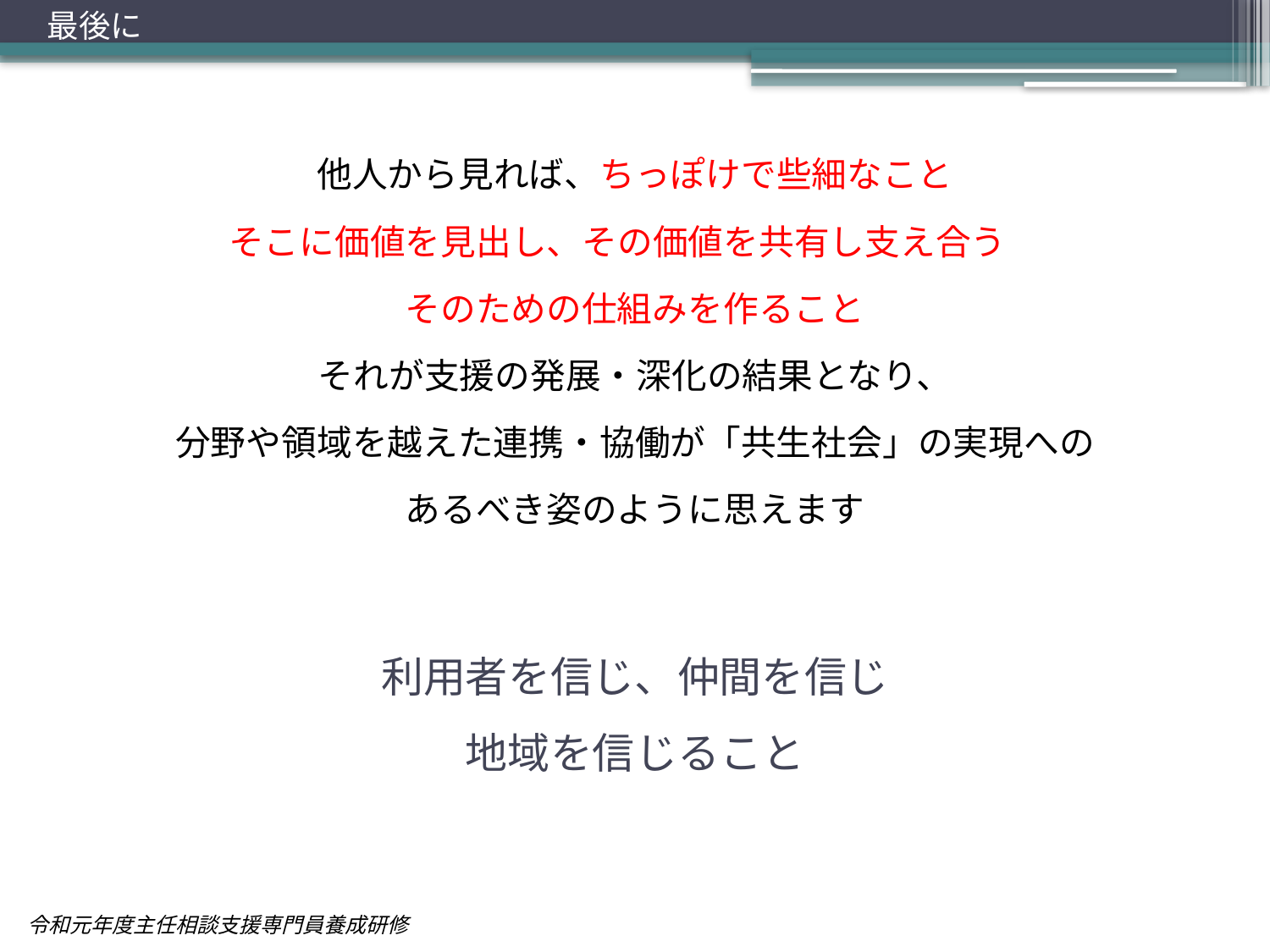

最後に
他人から見れば、ちっぽけで些細なこと
そこに価値を見出し、その価値を共有し支え合う
そのための仕組みを作ること
それが支援の発展・深化の結果となり、
分野や領域を越えた連携・協働が「共生社会」の実現への
あるべき姿のように思えます

利用者を信じ、仲間を信じ
地域を信じること
令和元年度主任相談支援専門員養成研修